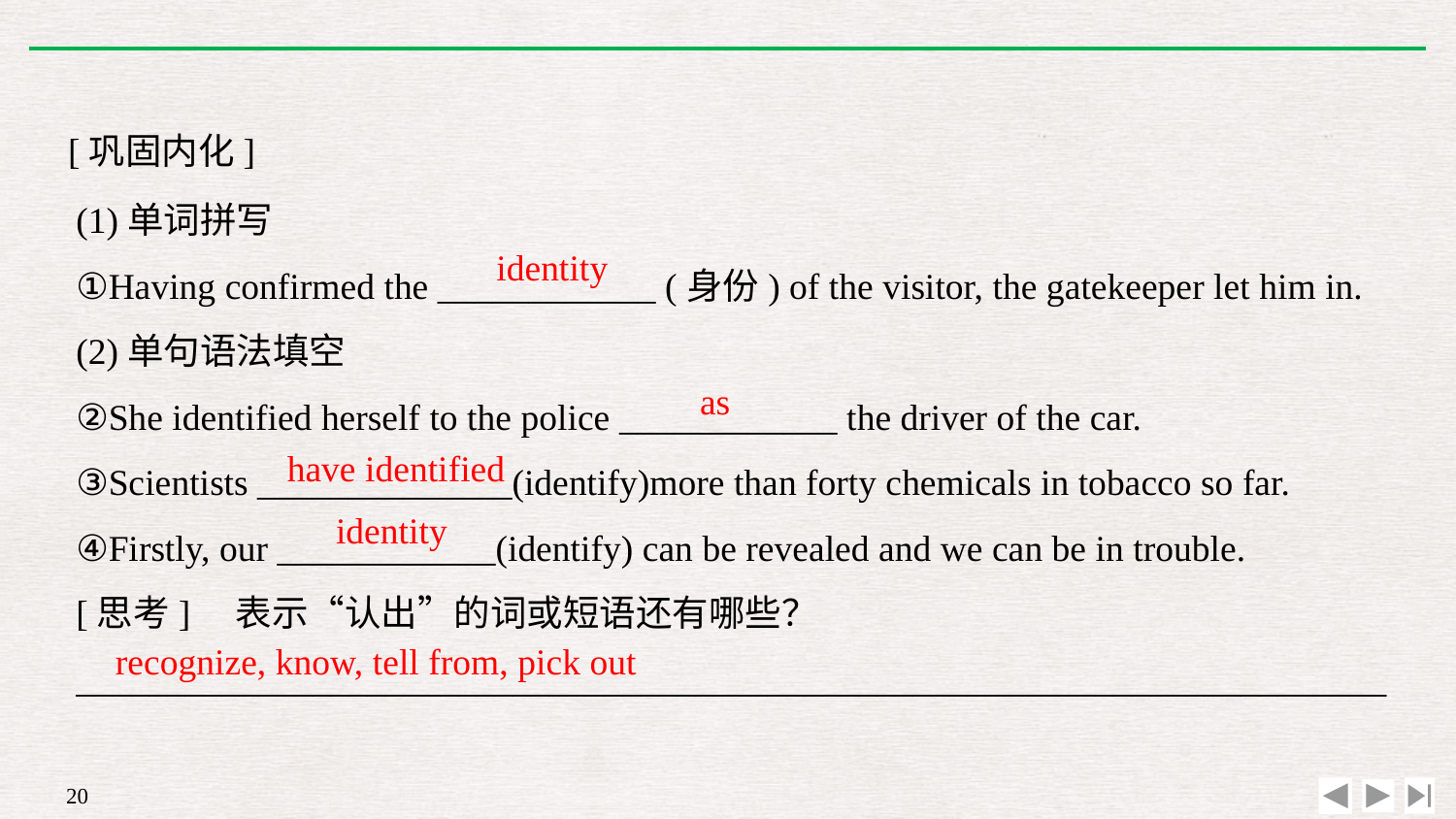

[巩固内化]
(1)单词拼写
①Having confirmed the ____________ (身份) of the visitor, the gatekeeper let him in.
(2)单句语法填空
②She identified herself to the police ____________ the driver of the car.
③Scientists ______________(identify)more than forty chemicals in tobacco so far.
④Firstly, our ____________(identify) can be revealed and we can be in trouble.
[思考]　表示“认出”的词或短语还有哪些？
________________________________________________________________________
identity
as
have identified
identity
recognize, know, tell from, pick out